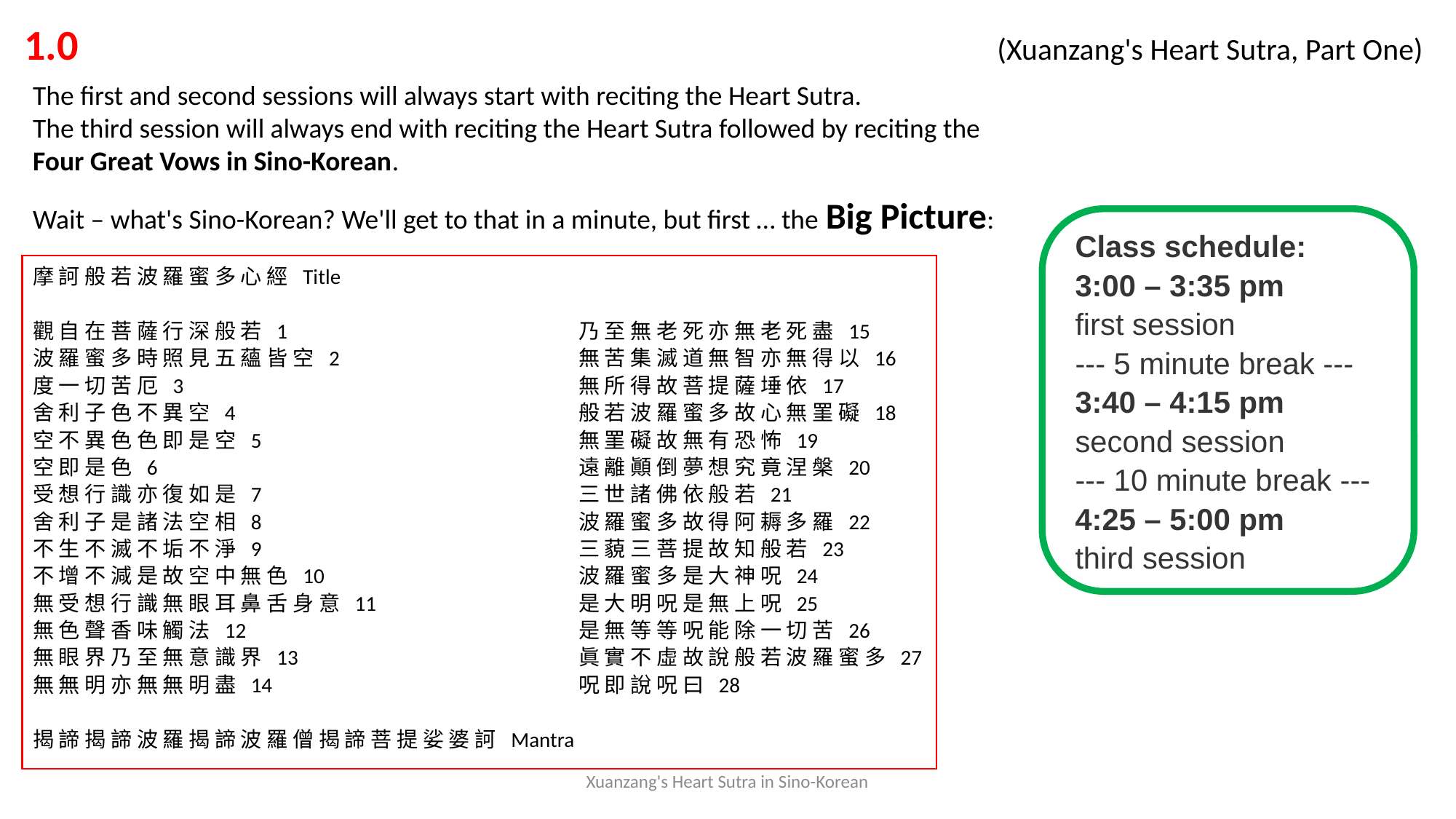

1.0  			  			                                 (Xuanzang's Heart Sutra, Part One)
The first and second sessions will always start with reciting the Heart Sutra.
The third session will always end with reciting the Heart Sutra followed by reciting the Four Great Vows in Sino-Korean.

Wait – what's Sino-Korean? We'll get to that in a minute, but first … the Big Picture:

摩 訶 般 若 波 羅 蜜 多 心 經  Title

觀 自 在 菩 薩 行 深 般 若  1	 		乃 至 無 老 死 亦 無 老 死 盡  15
波 羅 蜜 多 時 照 見 五 蘊 皆 空  2	 		無 苦 集 滅 道 無 智 亦 無 得 以  16
度 一 切 苦 厄  3	 			無 所 得 故 菩 提 薩 埵 依  17
舍 利 子 色 不 異 空  4			 	般 若 波 羅 蜜 多 故 心 無 罣 礙  18
空 不 異 色 色 即 是 空  5	 		無 罣 礙 故 無 有 恐 怖  19
空 即 是 色  6	 			遠 離 顚 倒 夢 想 究 竟 涅 槃  20
受 想 行 識 亦 復 如 是  7	 		三 世 諸 佛 依 般 若  21
舍 利 子 是 諸 法 空 相  8	 		波 羅 蜜 多 故 得 阿 耨 多 羅  22
不 生 不 滅 不 垢 不 淨  9	 		三 藐 三 菩 提 故 知 般 若  23
不 增 不 減 是 故 空 中 無 色  10			波 羅 蜜 多 是 大 神 呪  24
無 受 想 行 識 無 眼 耳 鼻 舌 身 意  11		是 大 明 呪 是 無 上 呪  25
無 色 聲 香 味 觸 法  12	 			是 無 等 等 呪 能 除 一 切 苦  26
無 眼 界 乃 至 無 意 識 界  13	 		眞 實 不 虛 故 說 般 若 波 羅 蜜 多  27
無 無 明 亦 無 無 明 盡  14	 		呪 即 說 呪 曰  28

揭 諦 揭 諦 波 羅 揭 諦 波 羅 僧 揭 諦 菩 提 娑 婆 訶  Mantra

Class schedule:
3:00 – 3:35 pm
first session
--- 5 minute break ---
3:40 – 4:15 pm
second session
--- 10 minute break ---
4:25 – 5:00 pm
third session

Xuanzang's Heart Sutra in Sino-Korean